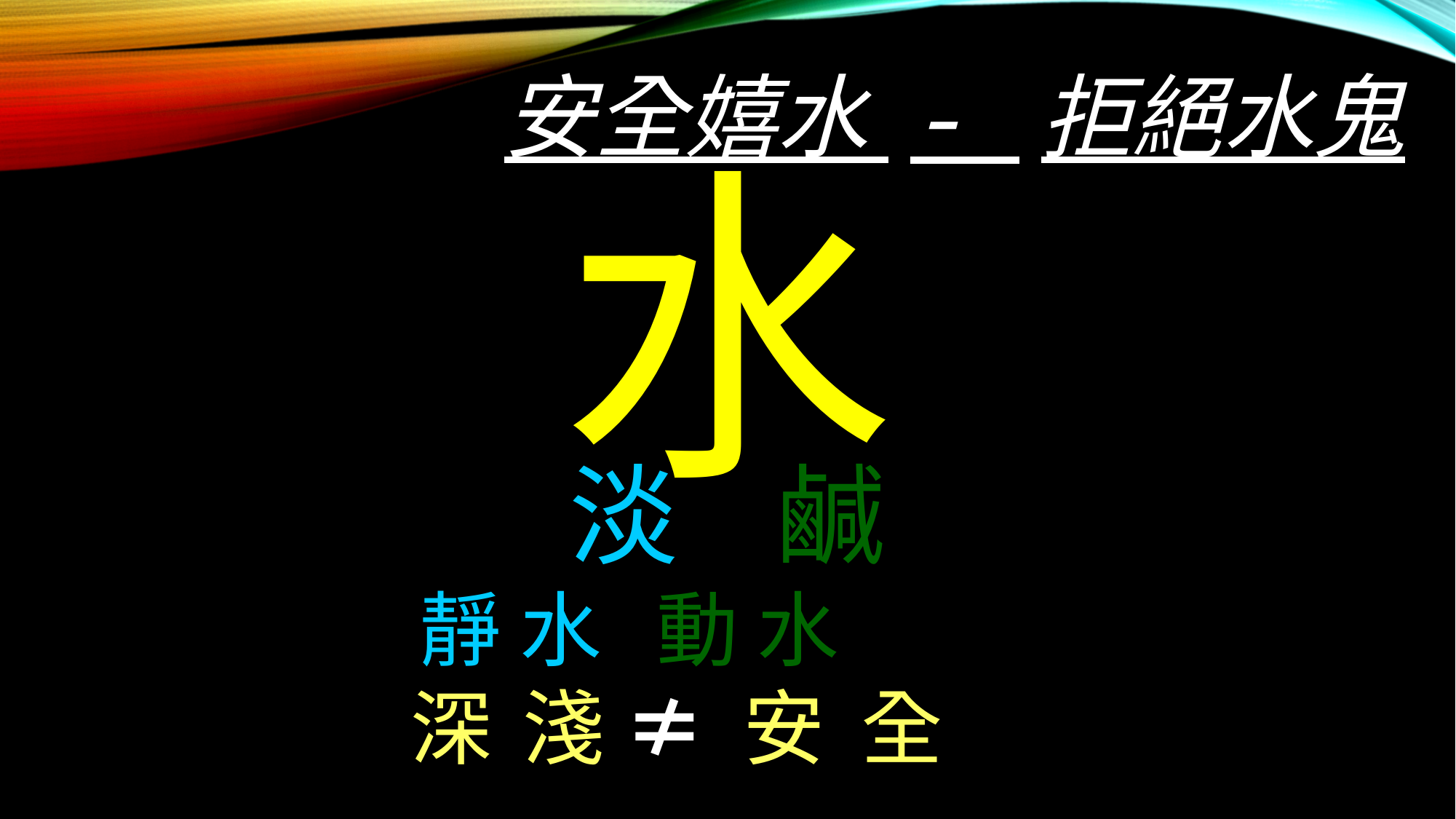

# 安全嬉水 - 拒絕水鬼
水

淡    鹹
       靜 水   動 水
  深   淺    ≠  安  全